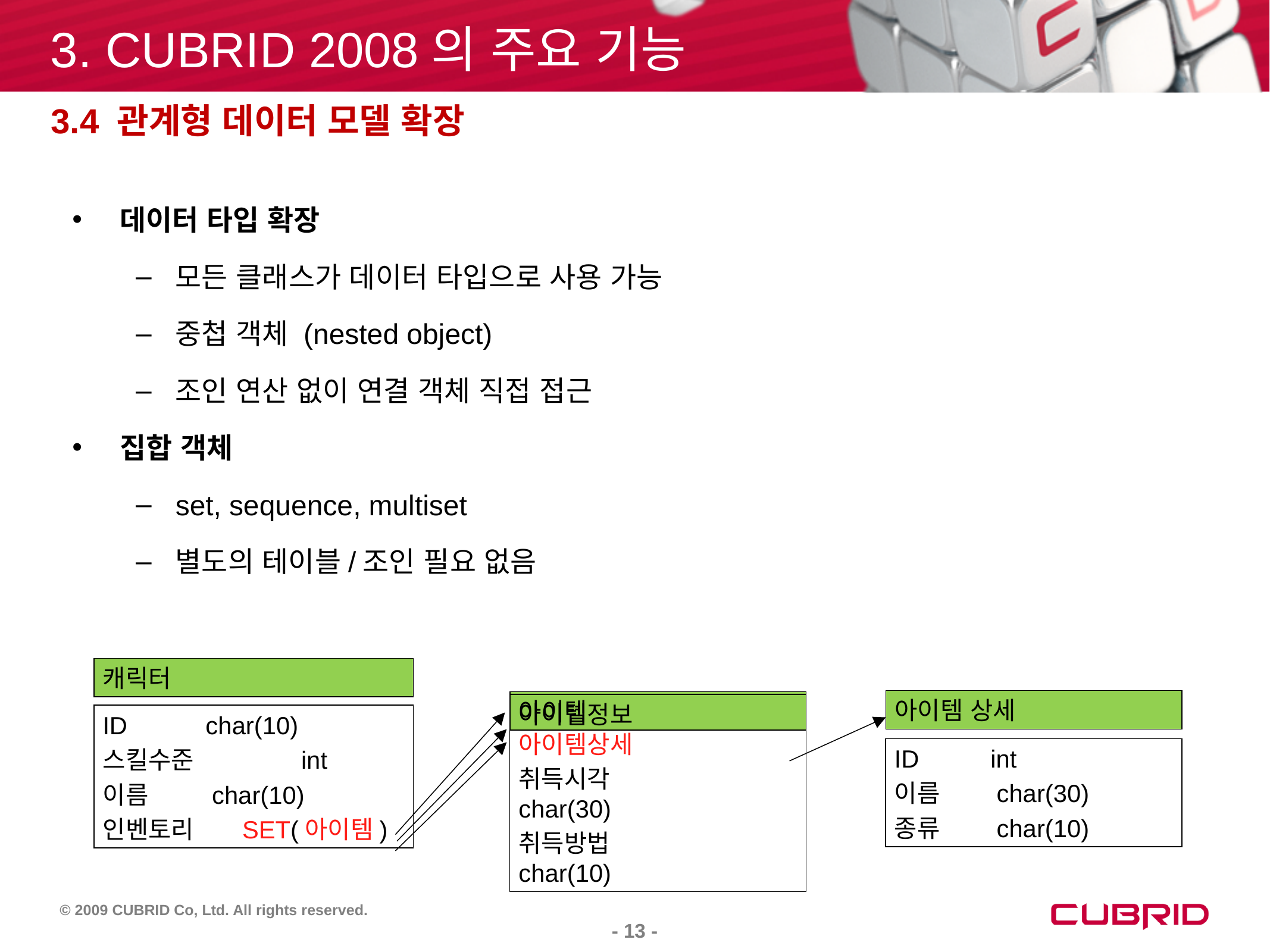

3. CUBRID 2008의 주요 기능
3.4 관계형 데이터 모델 확장
데이터 타입 확장
모든 클래스가 데이터 타입으로 사용 가능
중첩 객체 (nested object)
조인 연산 없이 연결 객체 직접 접근
집합 객체
set, sequence, multiset
별도의 테이블/조인 필요 없음
캐릭터
ID	  char(10)
스킬수준	  int
이름	  char(10)
인벤토리      SET(아이템)
아이템 상세
ID	 int
이름	 char(30)
종류	 char(10)
아이템
아이템정보	 아이템상세
취득시각	 char(30)
취득방법	 char(10)

- 13 -